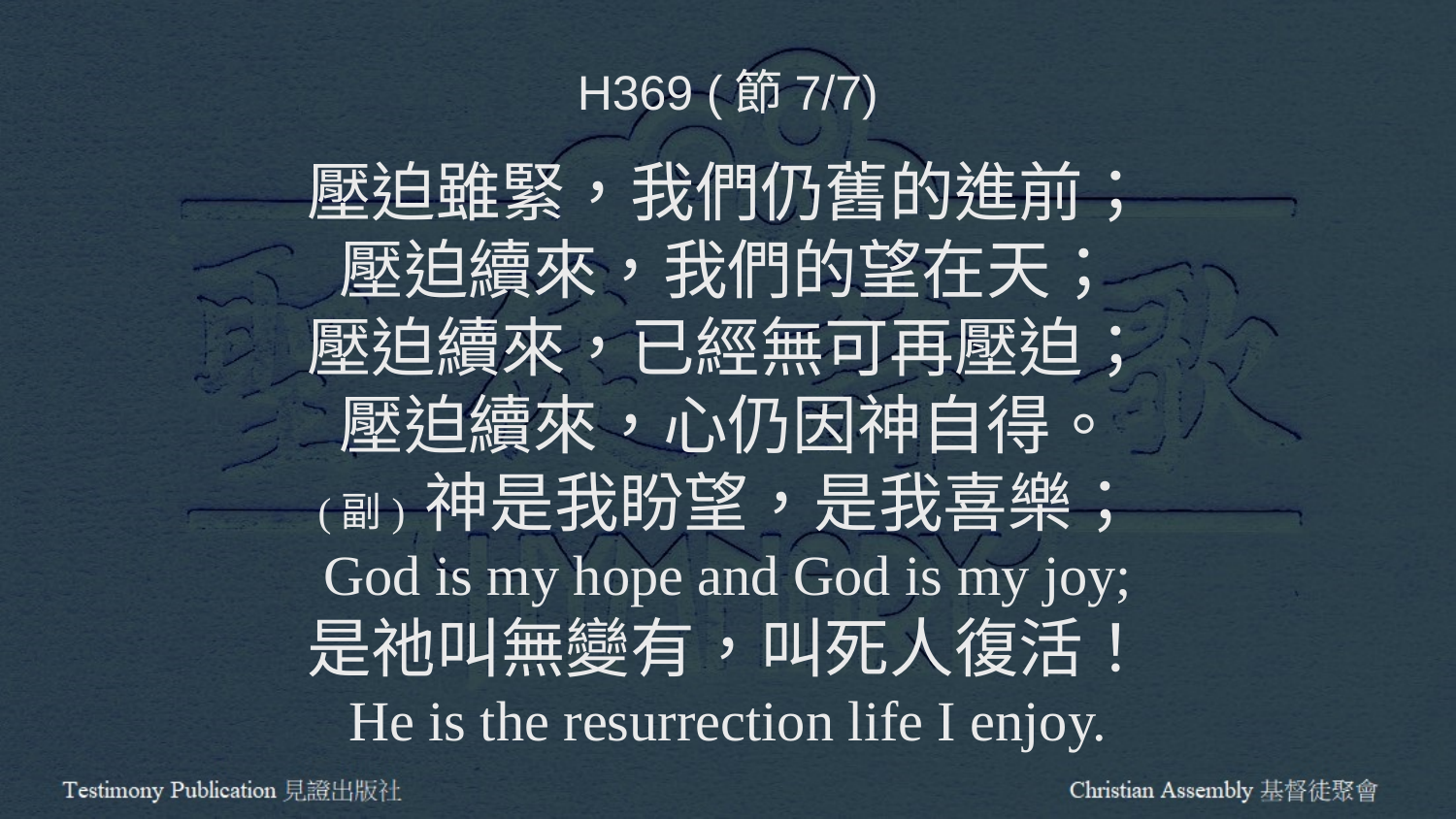

H369 (節7/7)

壓迫雖緊，我們仍舊的進前；
壓迫續來，我們的望在天；
壓迫續來，已經無可再壓迫；
壓迫續來，心仍因神自得。
(副) 神是我盼望，是我喜樂；
God is my hope and God is my joy;
是祂叫無變有，叫死人復活！
He is the resurrection life I enjoy.